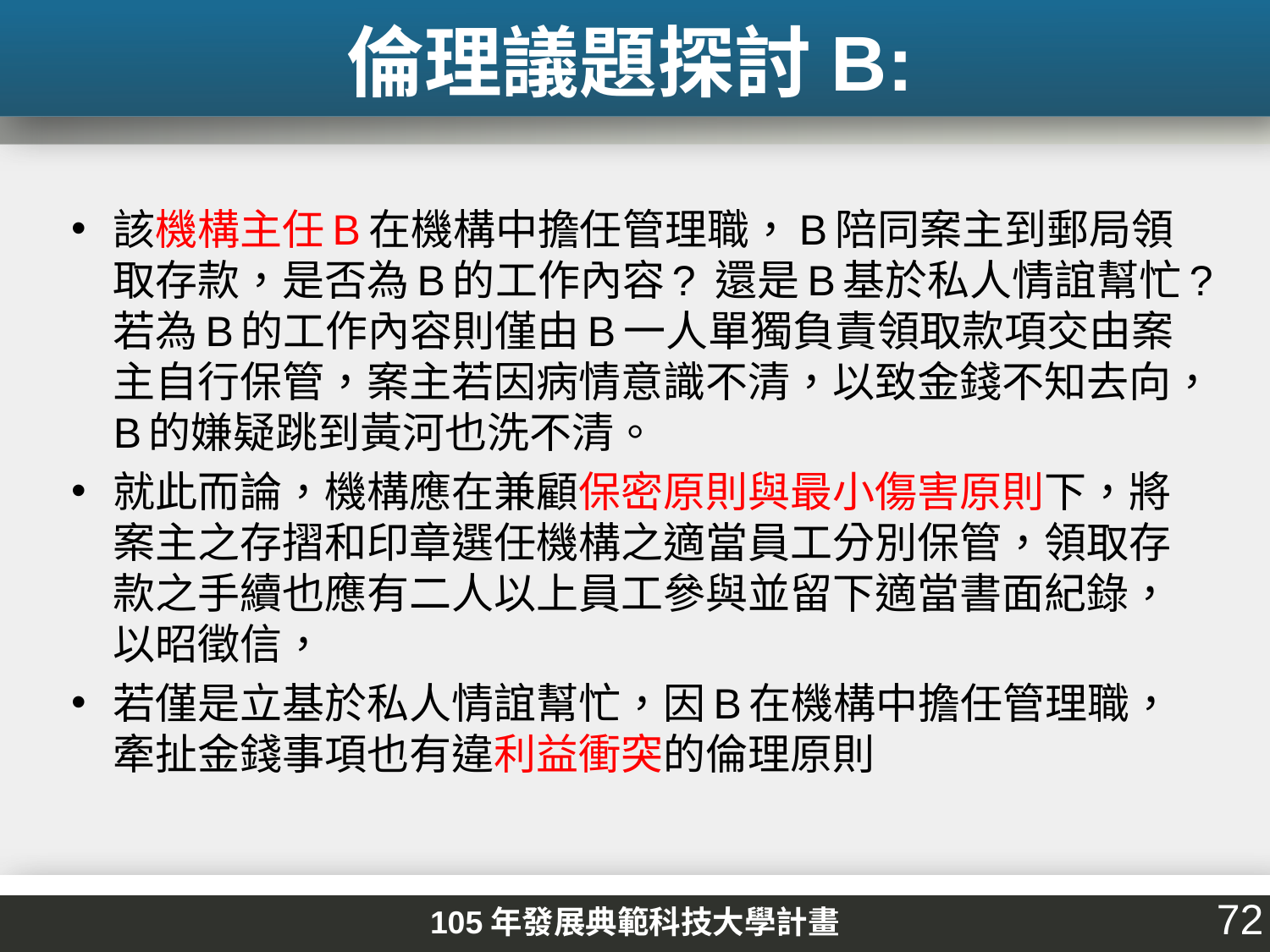

倫理議題探討B:
該機構主任B在機構中擔任管理職，B陪同案主到郵局領取存款，是否為B的工作內容? 還是B基於私人情誼幫忙?若為B的工作內容則僅由B一人單獨負責領取款項交由案主自行保管，案主若因病情意識不清，以致金錢不知去向，B的嫌疑跳到黃河也洗不清。
就此而論，機構應在兼顧保密原則與最小傷害原則下，將案主之存摺和印章選任機構之適當員工分別保管，領取存款之手續也應有二人以上員工參與並留下適當書面紀錄，以昭徵信，
若僅是立基於私人情誼幫忙，因B在機構中擔任管理職，牽扯金錢事項也有違利益衝突的倫理原則